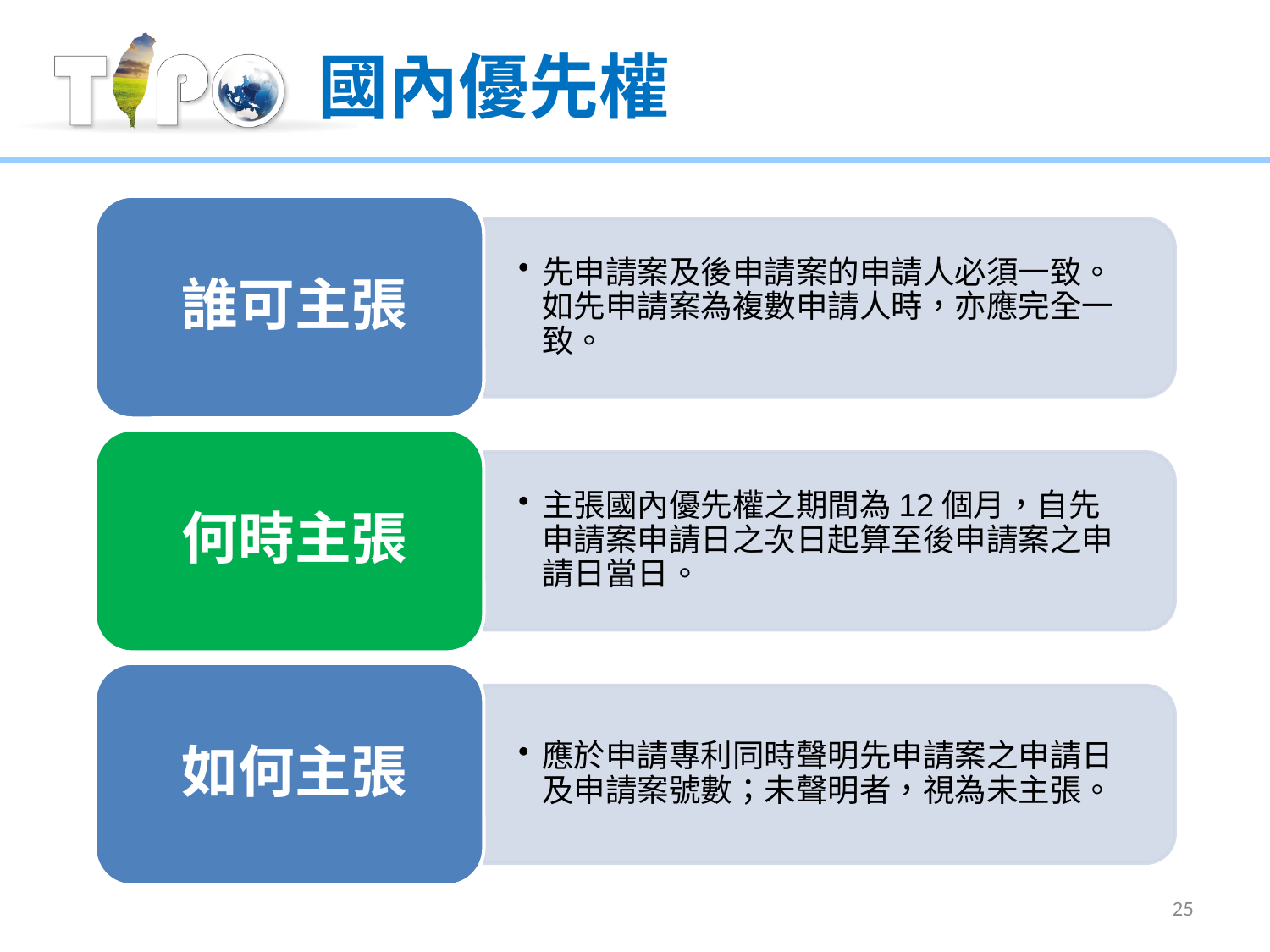

# 國內優先權
先申請案及後申請案的申請人必須一致。如先申請案為複數申請人時，亦應完全一致。
誰可主張
主張國內優先權之期間為12個月，自先申請案申請日之次日起算至後申請案之申請日當日。
何時主張
應於申請專利同時聲明先申請案之申請日及申請案號數；未聲明者，視為未主張。
如何主張
25